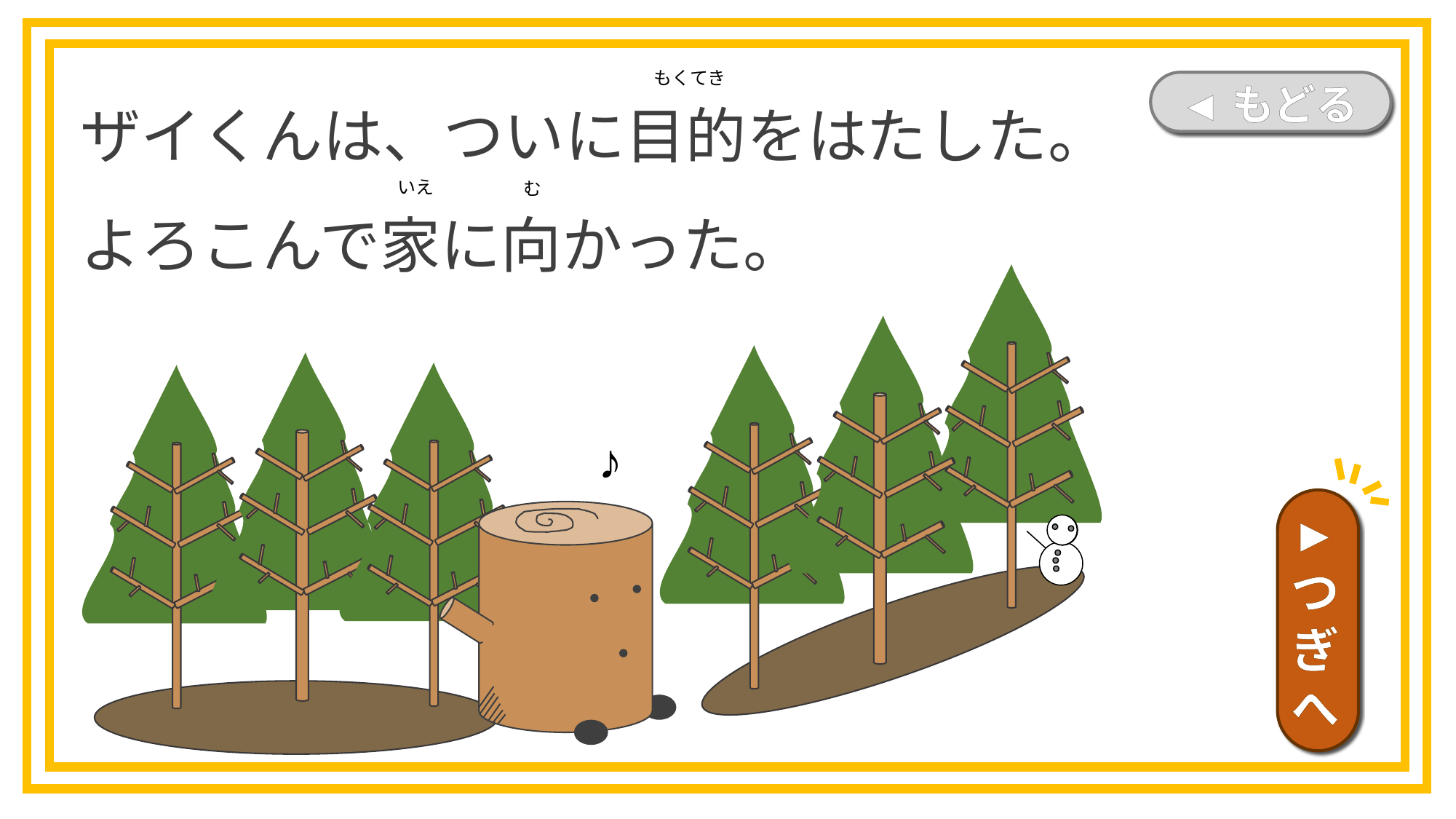

ザイくんは、ついに目的をはたした。よろこんで家に向かった。
もくてき
◄もどる

いえ
む

♪
►つぎへ